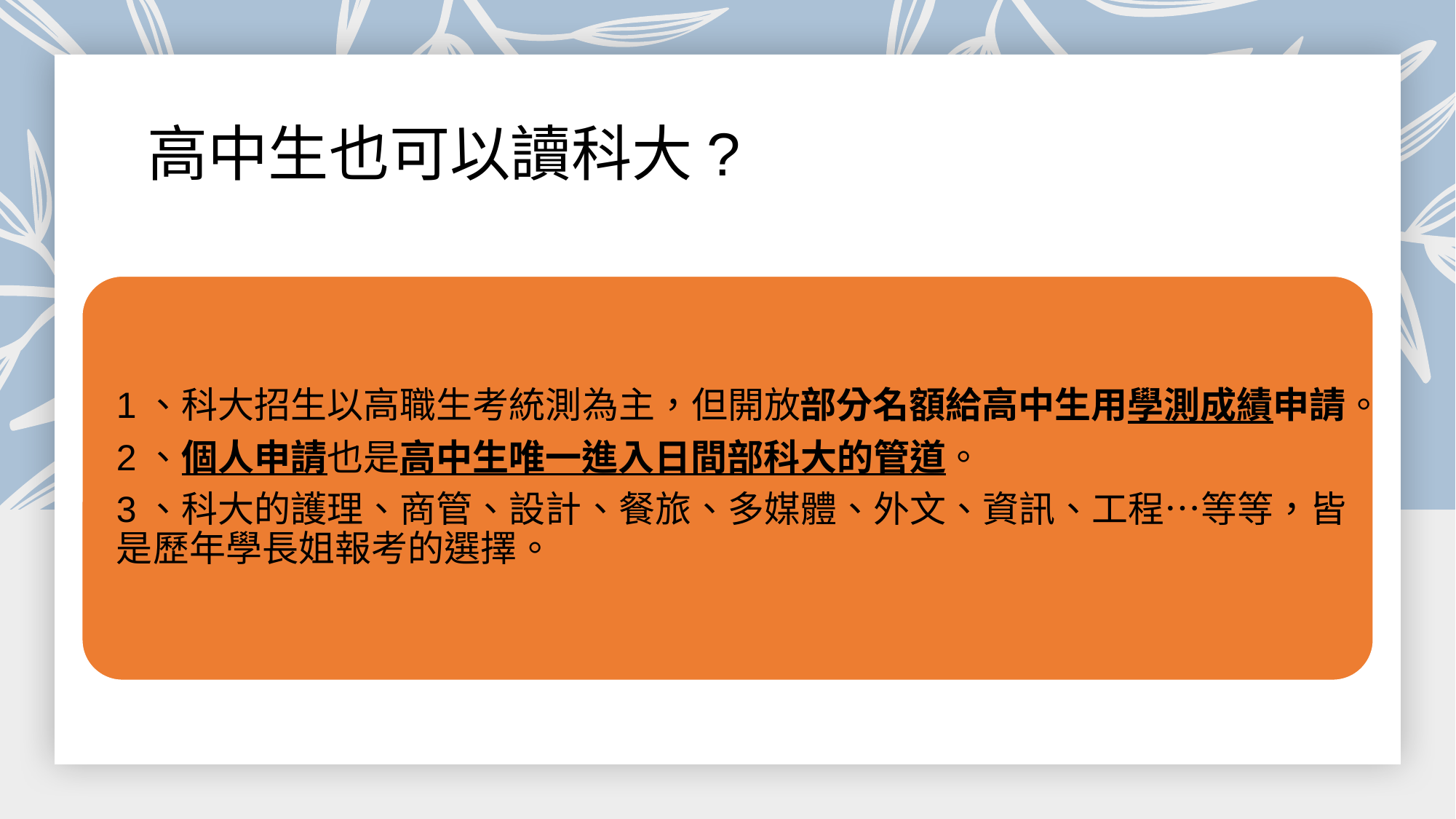

高中生也可以讀科大?
1、科大招生以高職生考統測為主，但開放部分名額給高中生用學測成績申請。
2、個人申請也是高中生唯一進入日間部科大的管道。
3、科大的護理、商管、設計、餐旅、多媒體、外文、資訊、工程…等等，皆是歷年學長姐報考的選擇。